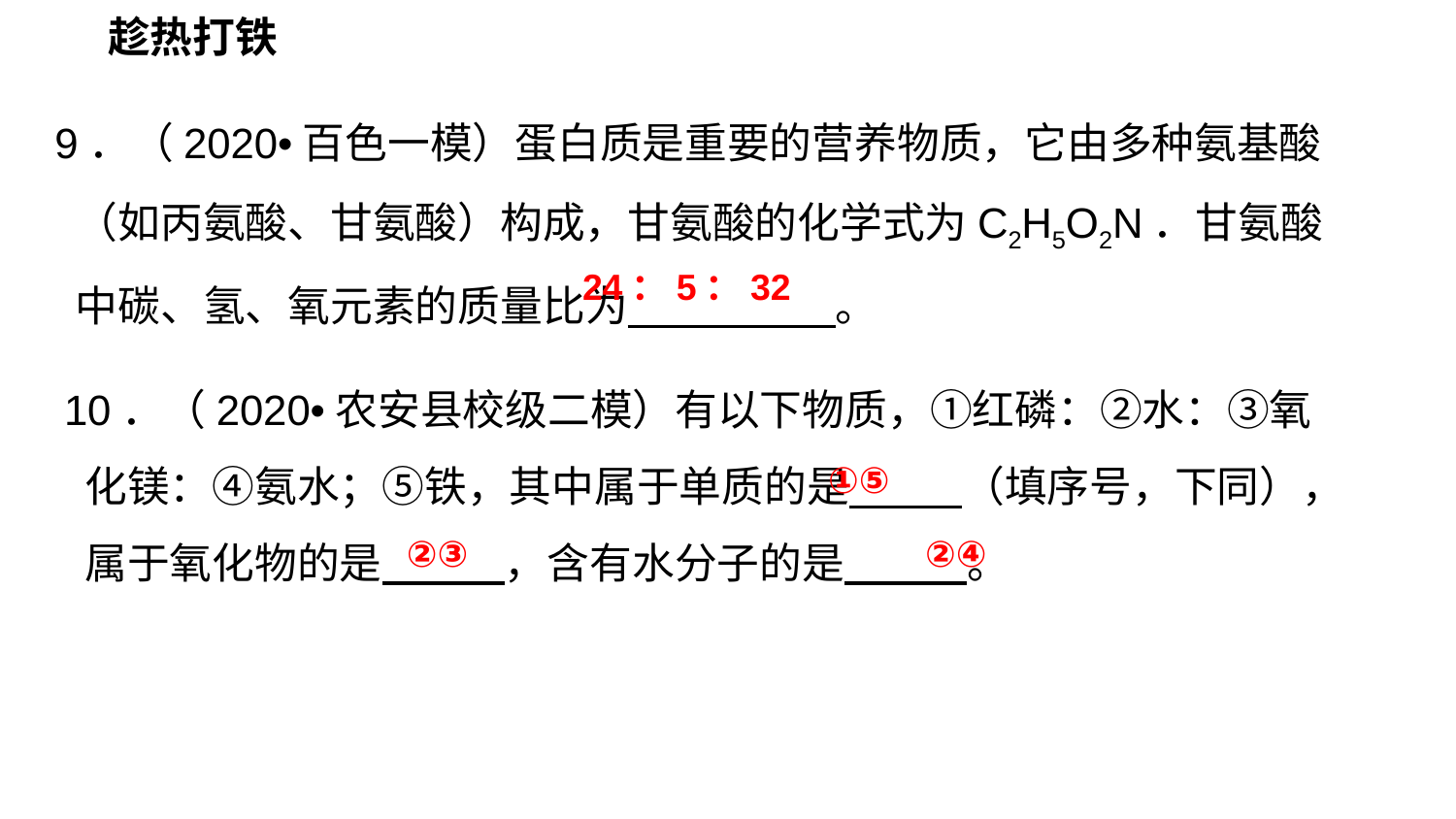

趁热打铁
9．（2020•百色一模）蛋白质是重要的营养物质，它由多种氨基酸（如丙氨酸、甘氨酸）构成，甘氨酸的化学式为C2H5O2N．甘氨酸中碳、氢、氧元素的质量比为　             　。
24：5：32
10．（2020•农安县校级二模）有以下物质，①红磷：②水：③氧化镁：④氨水；⑤铁，其中属于单质的是　   　（填序号，下同），属于氧化物的是　    　，含有水分子的是　    　。
①⑤
②③
②④